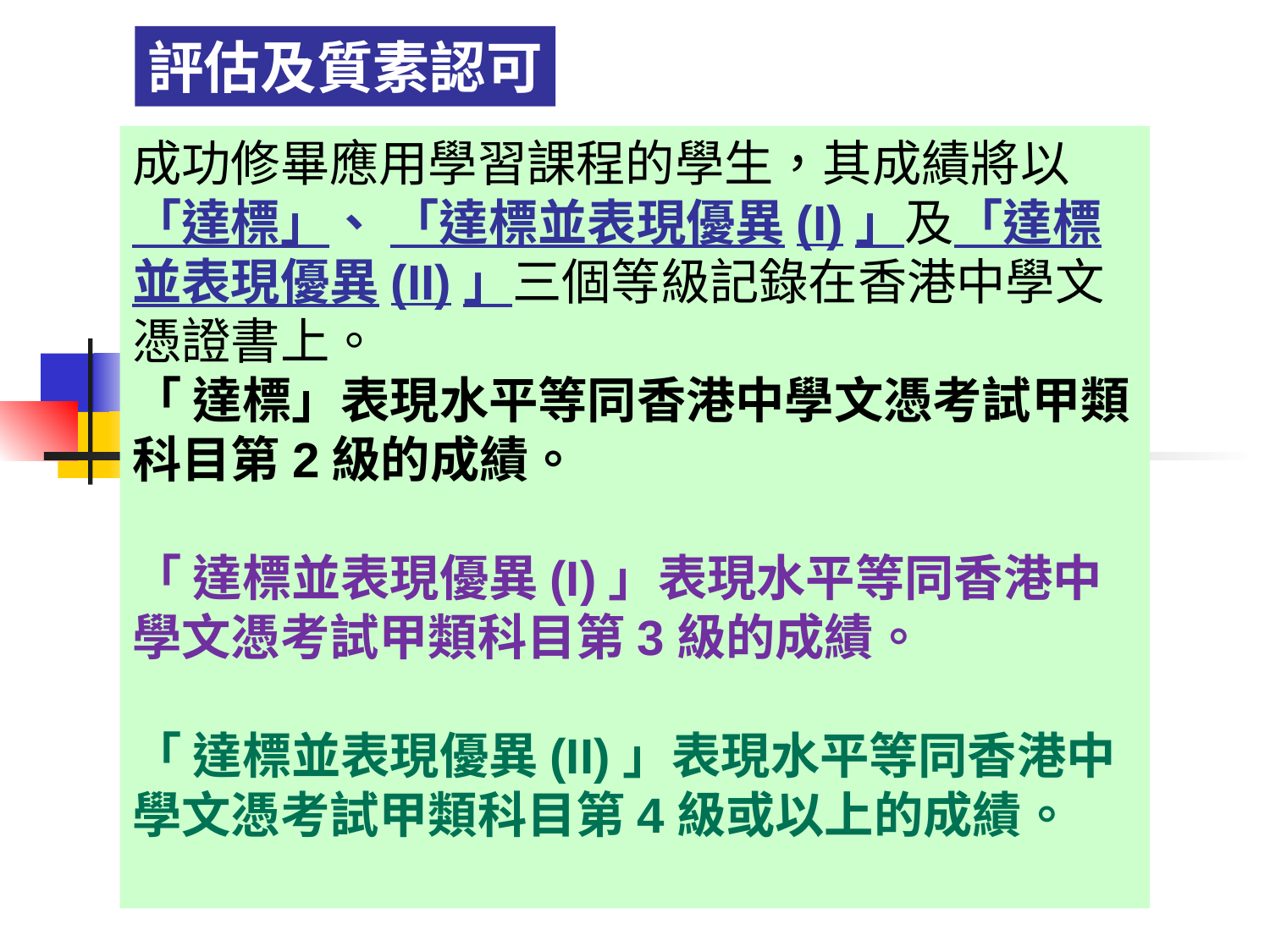

評估及質素認可
成功修畢應用學習課程的學生，其成績將以「達標」、 「達標並表現優異(I)」及「達標並表現優異(II)」三個等級記錄在香港中學文憑證書上。
「 達標」表現水平等同香港中學文憑考試甲類科目第2級的成績。

「 達標並表現優異(I)」表現水平等同香港中學文憑考試甲類科目第3級的成績。

「 達標並表現優異(II)」表現水平等同香港中學文憑考試甲類科目第4級或以上的成績。